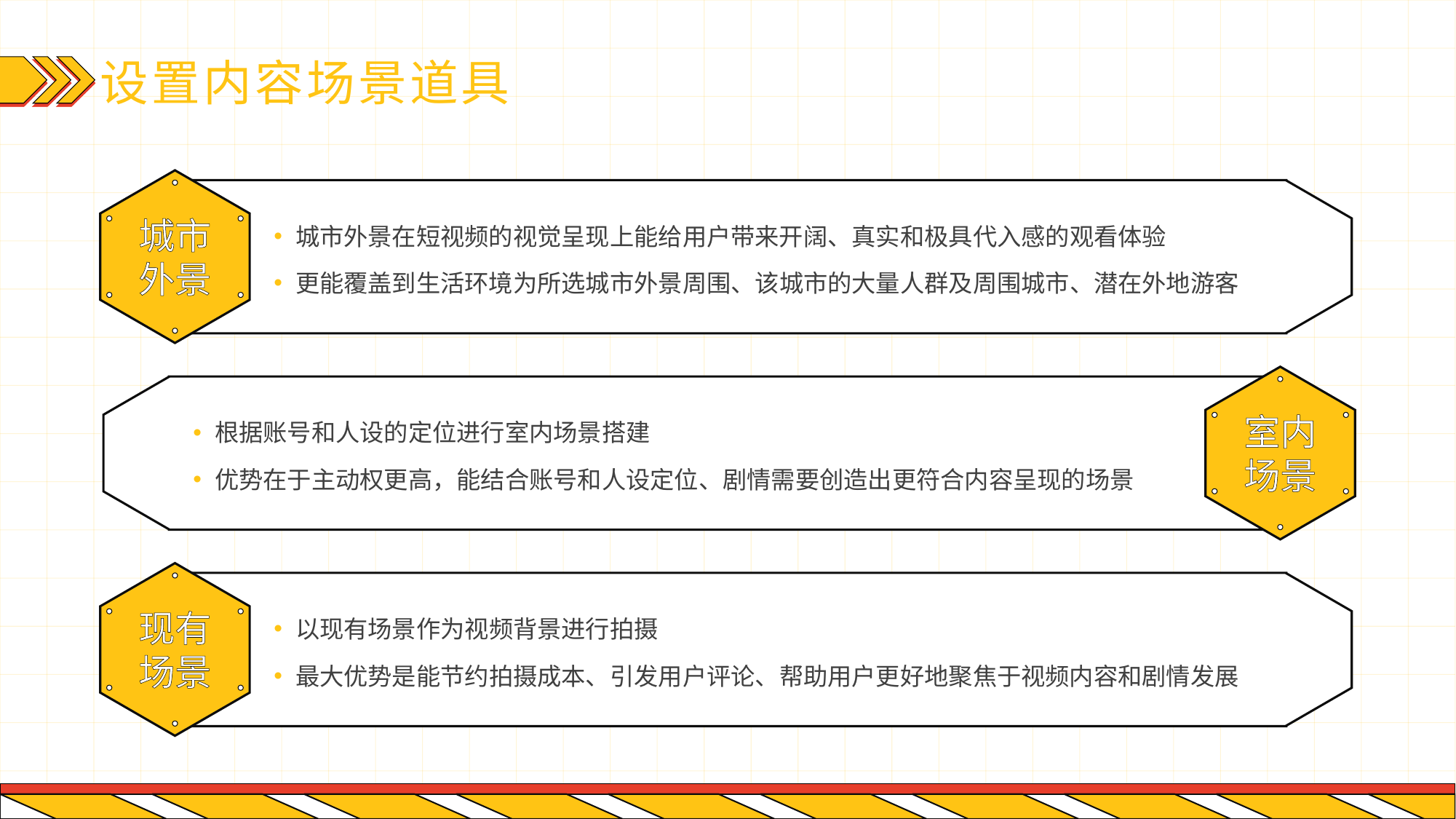

# 设置内容场景道具

城市
外景
城市外景在短视频的视觉呈现上能给用户带来开阔、真实和极具代入感的观看体验
更能覆盖到生活环境为所选城市外景周围、该城市的大量人群及周围城市、潜在外地游客

根据账号和人设的定位进行室内场景搭建
优势在于主动权更高，能结合账号和人设定位、剧情需要创造出更符合内容呈现的场景
室内
场景

现有
场景
以现有场景作为视频背景进行拍摄
最大优势是能节约拍摄成本、引发用户评论、帮助用户更好地聚焦于视频内容和剧情发展